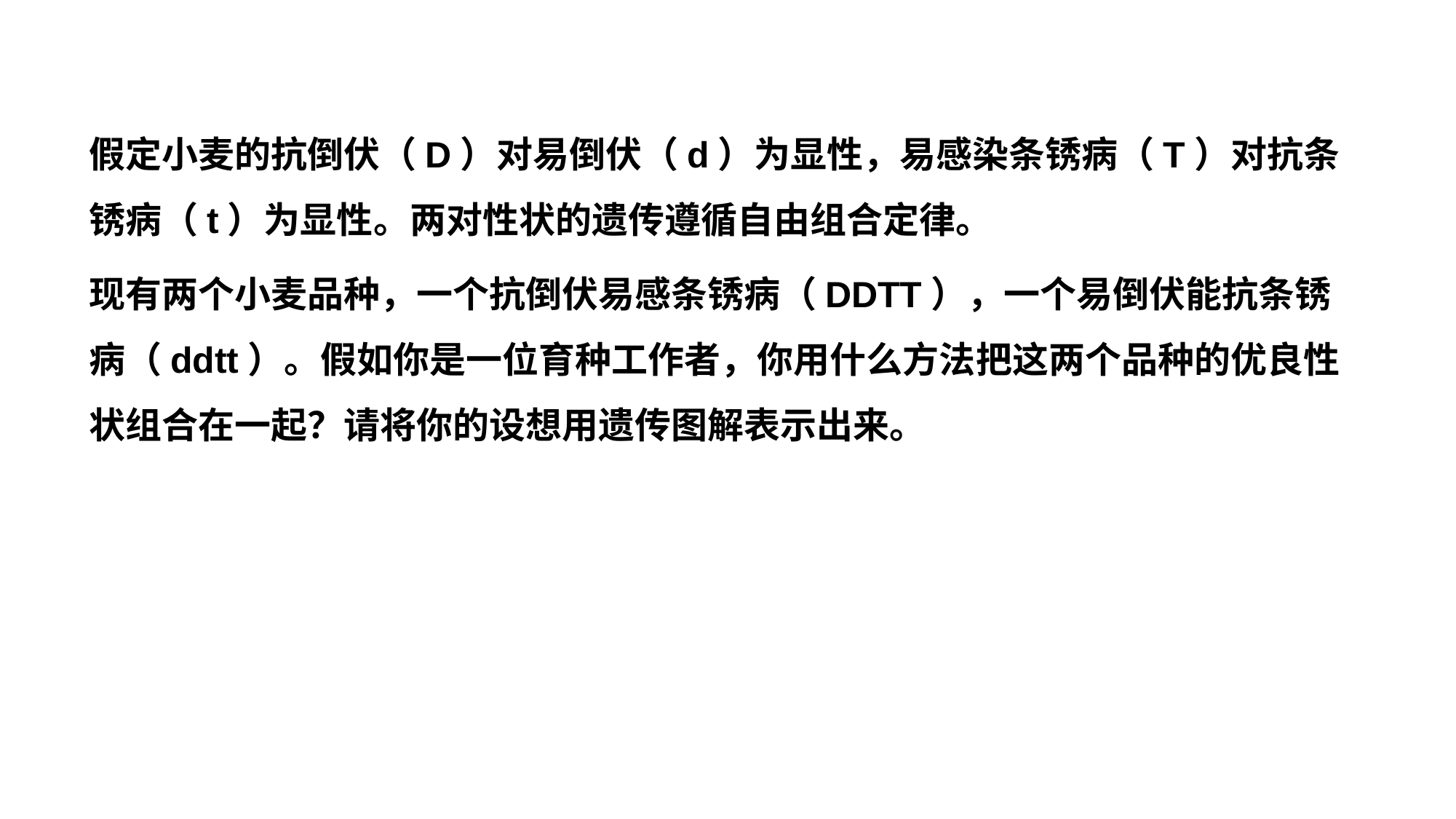

假定小麦的抗倒伏（D）对易倒伏（d）为显性，易感染条锈病（T）对抗条锈病（t）为显性。两对性状的遗传遵循自由组合定律。
现有两个小麦品种，一个抗倒伏易感条锈病（DDTT），一个易倒伏能抗条锈病（ddtt）。假如你是一位育种工作者，你用什么方法把这两个品种的优良性状组合在一起？请将你的设想用遗传图解表示出来。